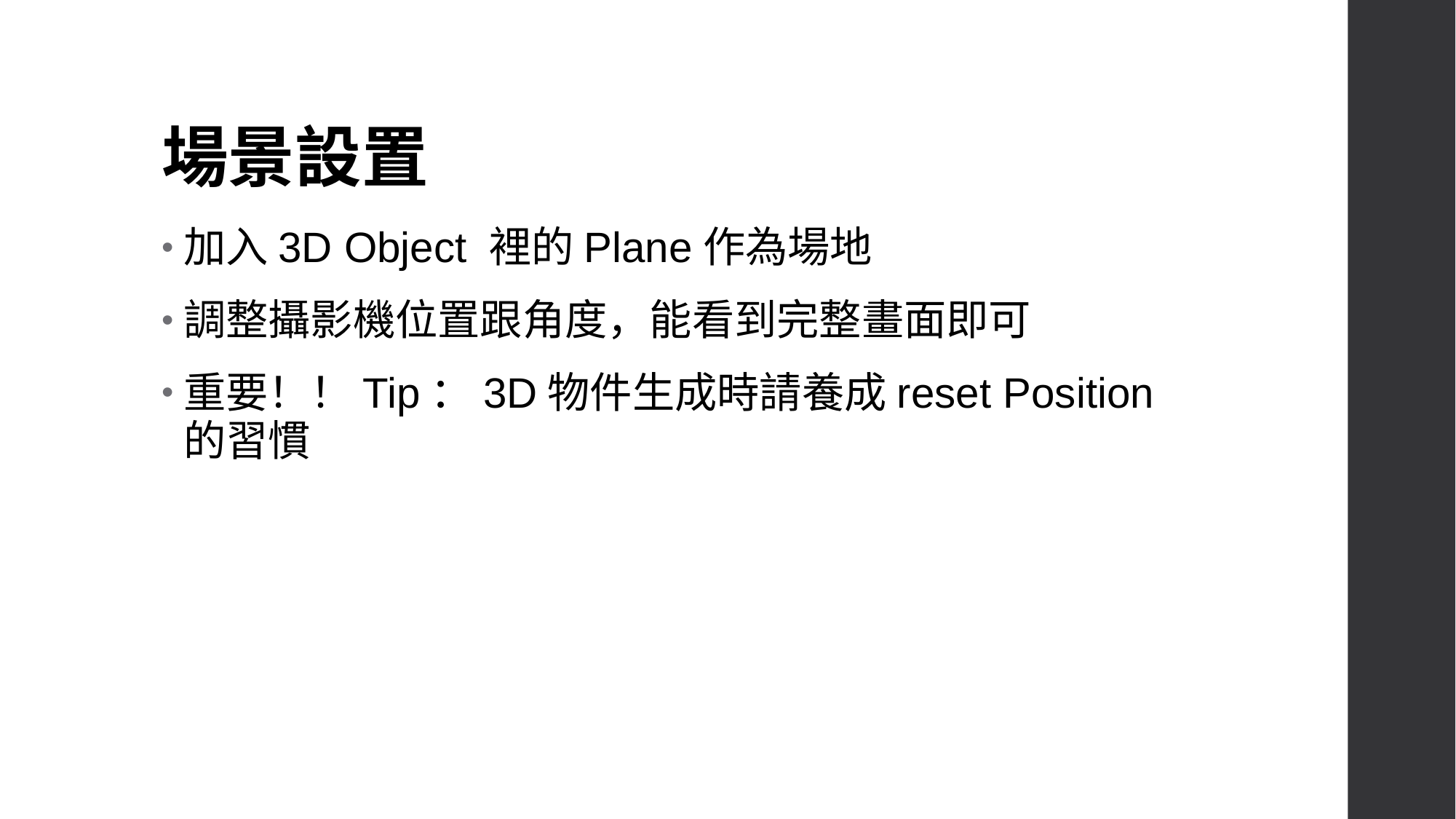

# 場景設置
加入3D Object 裡的Plane作為場地
調整攝影機位置跟角度，能看到完整畫面即可
重要！！Tip：3D物件生成時請養成reset Position的習慣